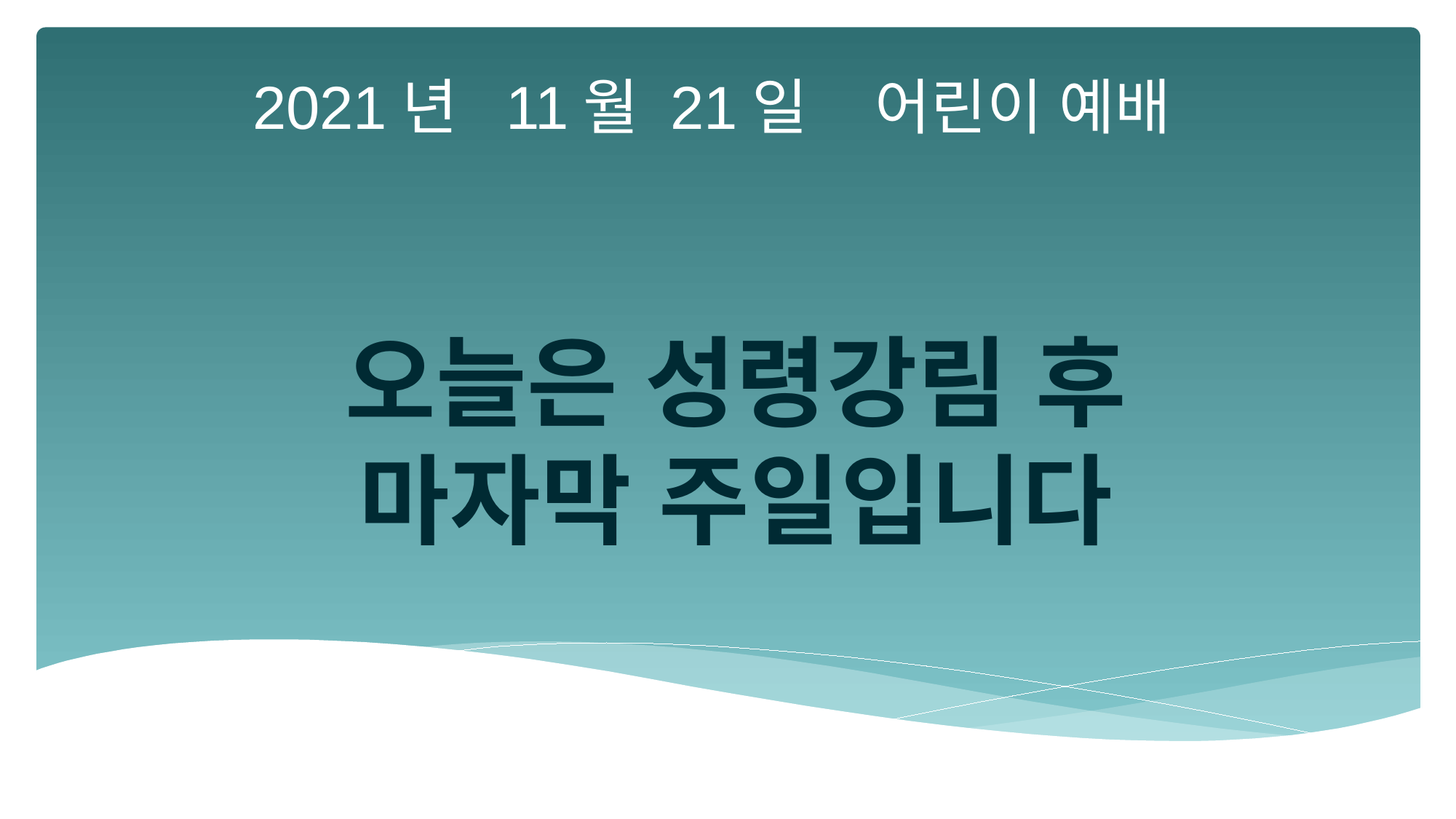

2021년  11월 21일    어린이 예배
오늘은 성령강림 후
마자막 주일입니다